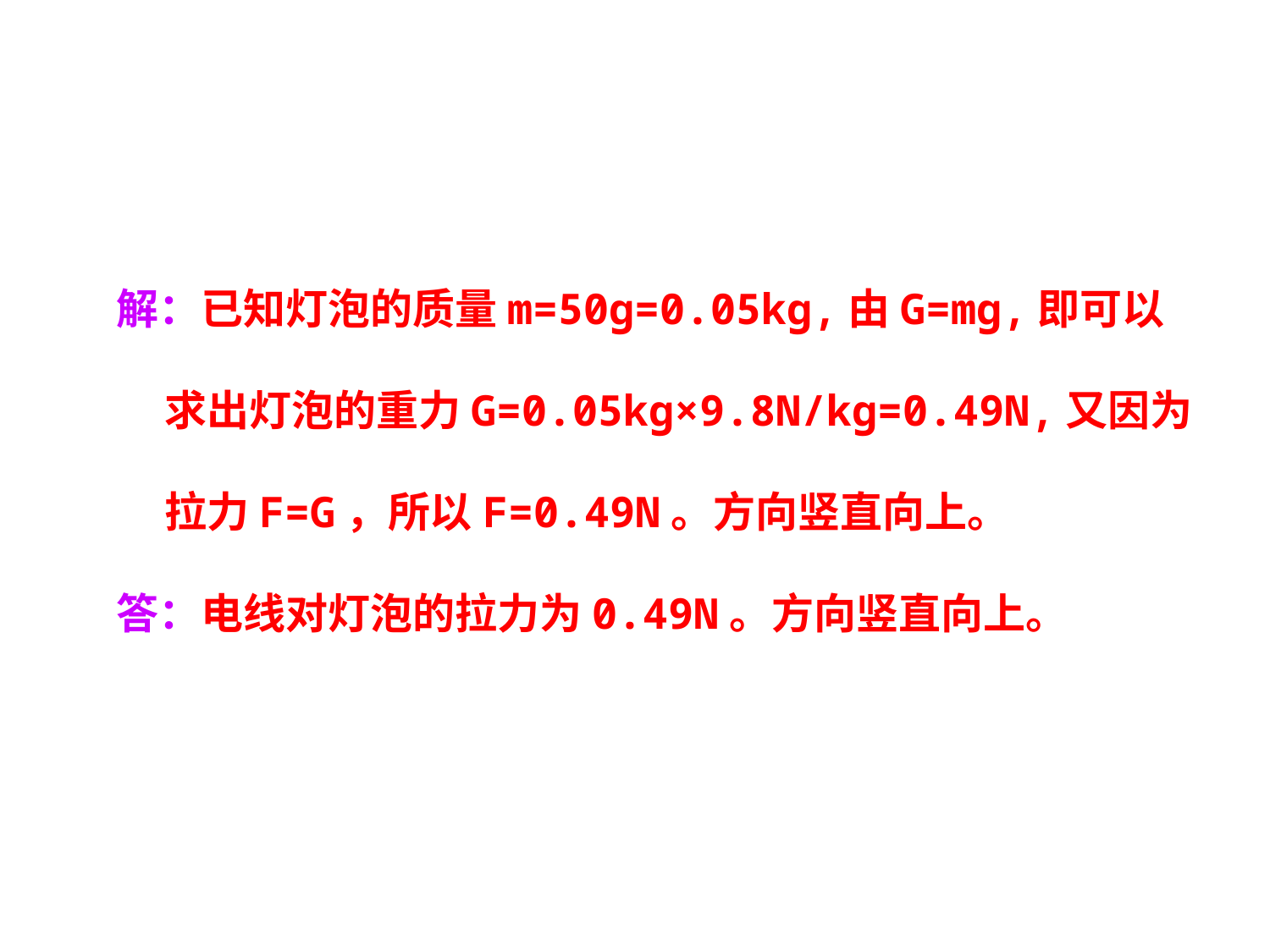

解：已知灯泡的质量m=50g=0.05kg,由G=mg,即可以

    求出灯泡的重力G=0.05kg×9.8N/kg=0.49N,又因为

    拉力F=G，所以F=0.49N。方向竖直向上。

答：电线对灯泡的拉力为0.49N。方向竖直向上。